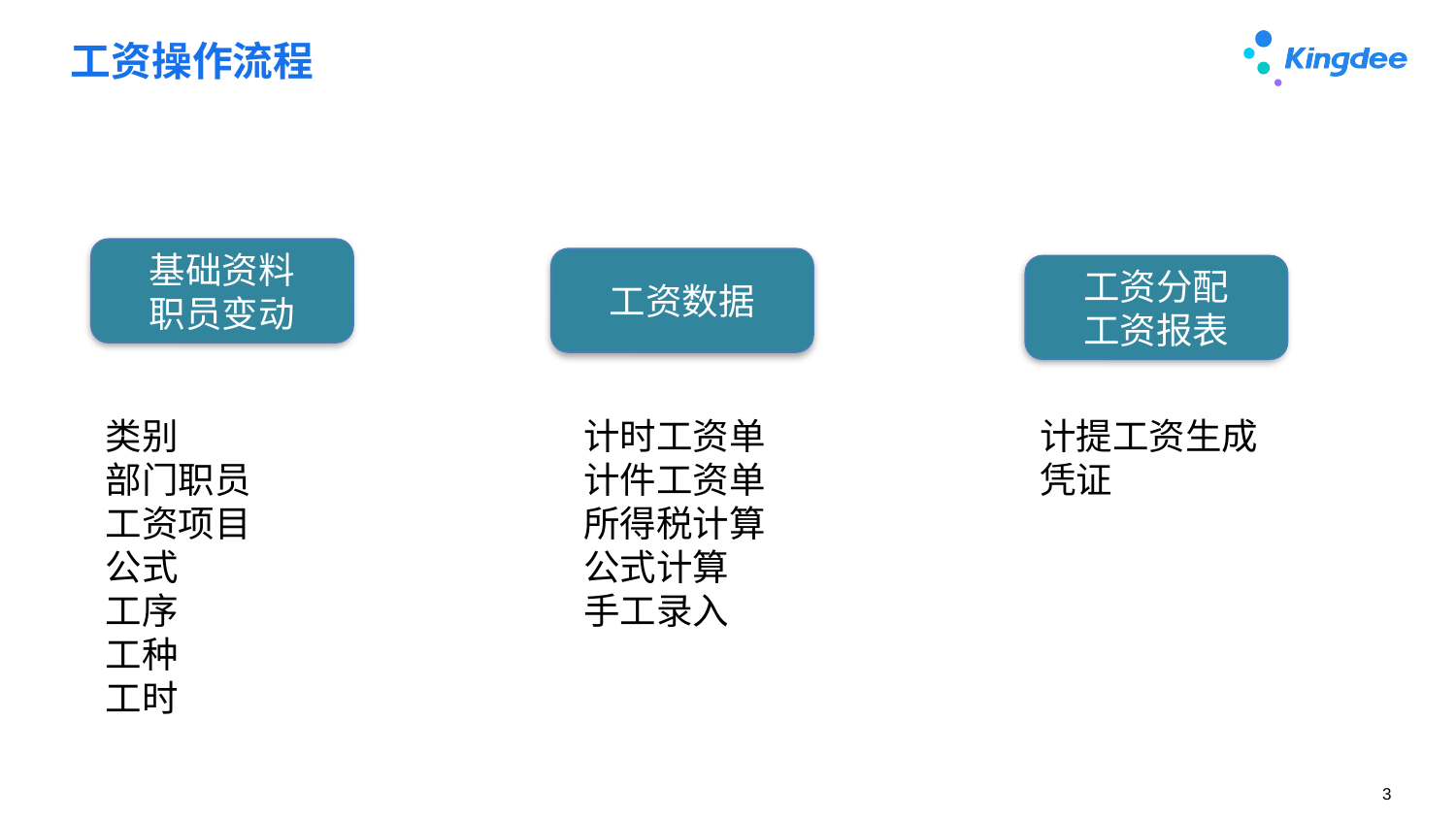

# 工资操作流程

基础资料
职员变动
工资数据
工资分配
工资报表
计时工资单
计件工资单
所得税计算
公式计算
手工录入

类别
部门职员
工资项目
公式
工序
工种
工时
计提工资生成凭证